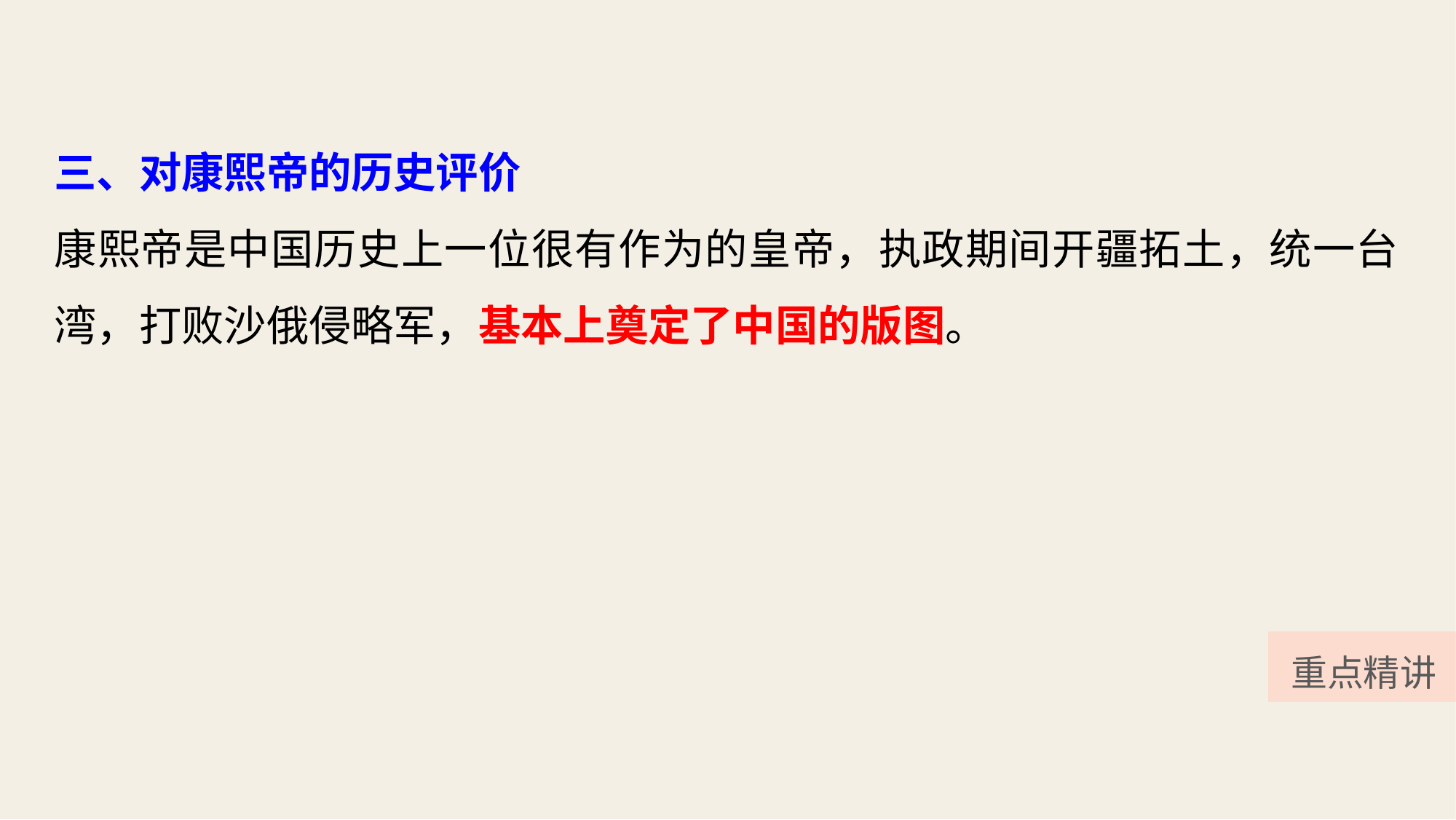

三、对康熙帝的历史评价
康熙帝是中国历史上一位很有作为的皇帝，执政期间开疆拓土，统一台湾，打败沙俄侵略军，基本上奠定了中国的版图。
重点精讲
|  |
| --- |